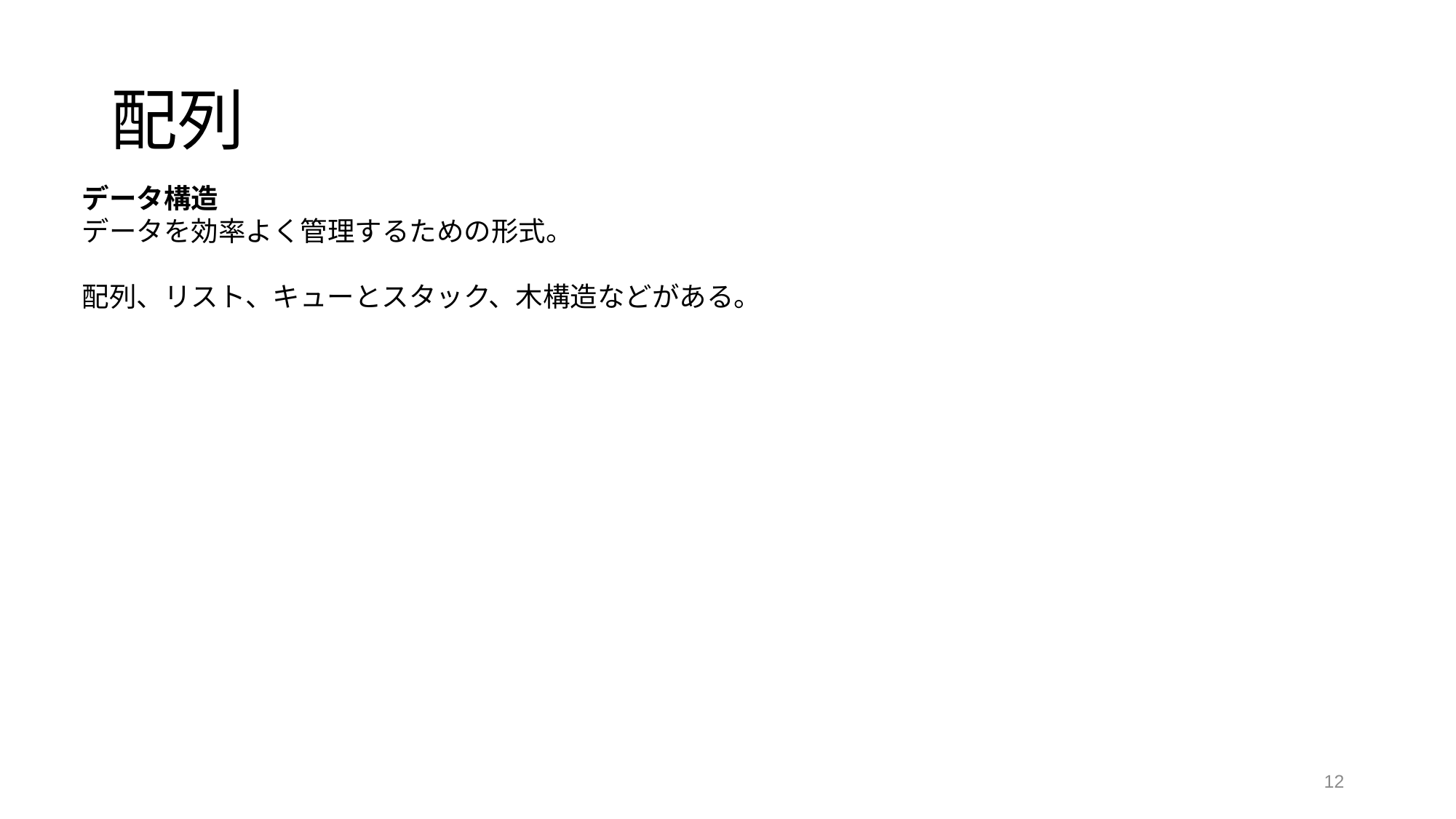

# 配列
データ構造
データを効率よく管理するための形式。

配列、リスト、キューとスタック、木構造などがある。

12